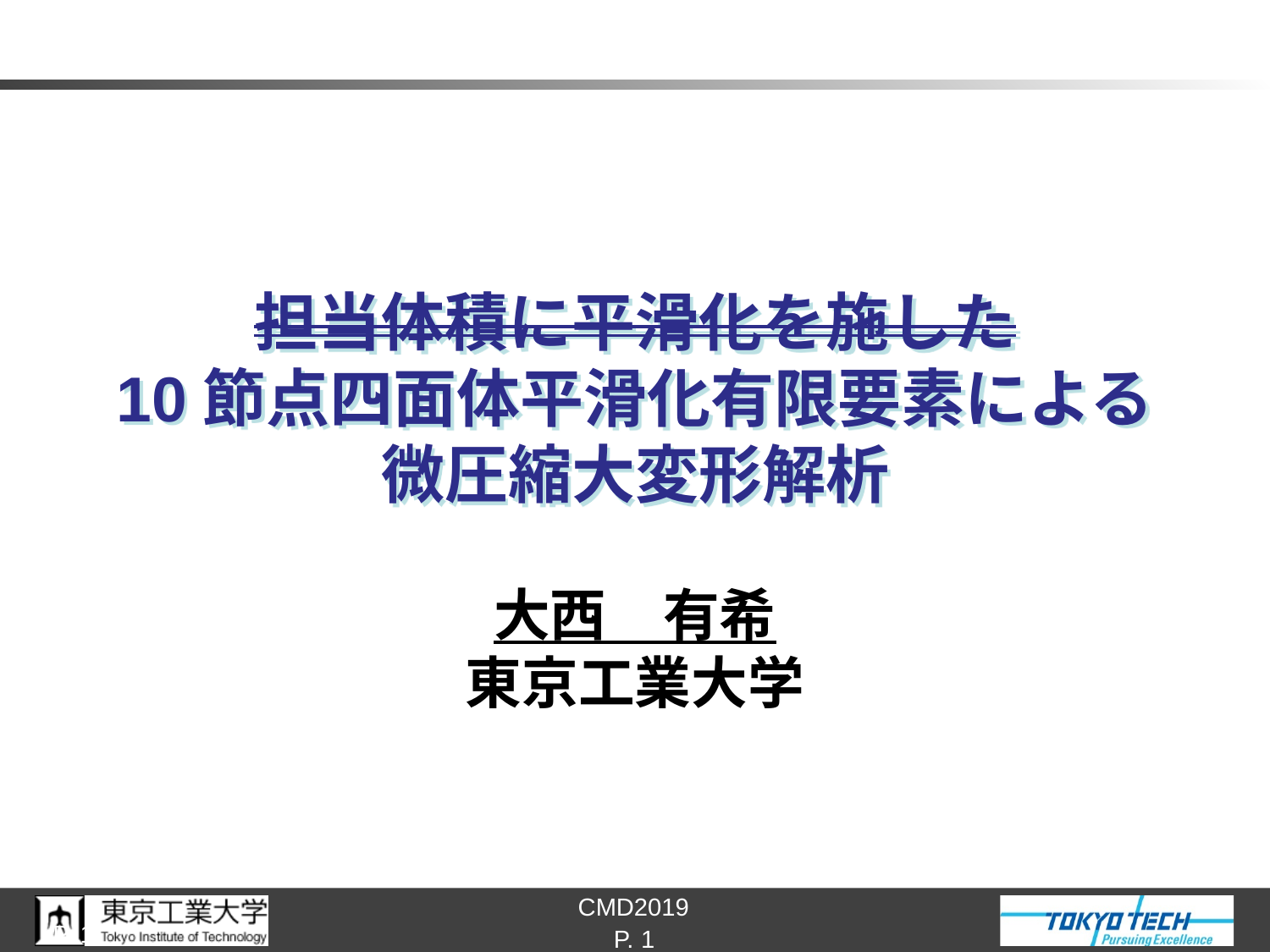

# 担当体積に平滑化を施した 10節点四面体平滑化有限要素による 微圧縮大変形解析
大西　有希
東京工業大学
P. 1